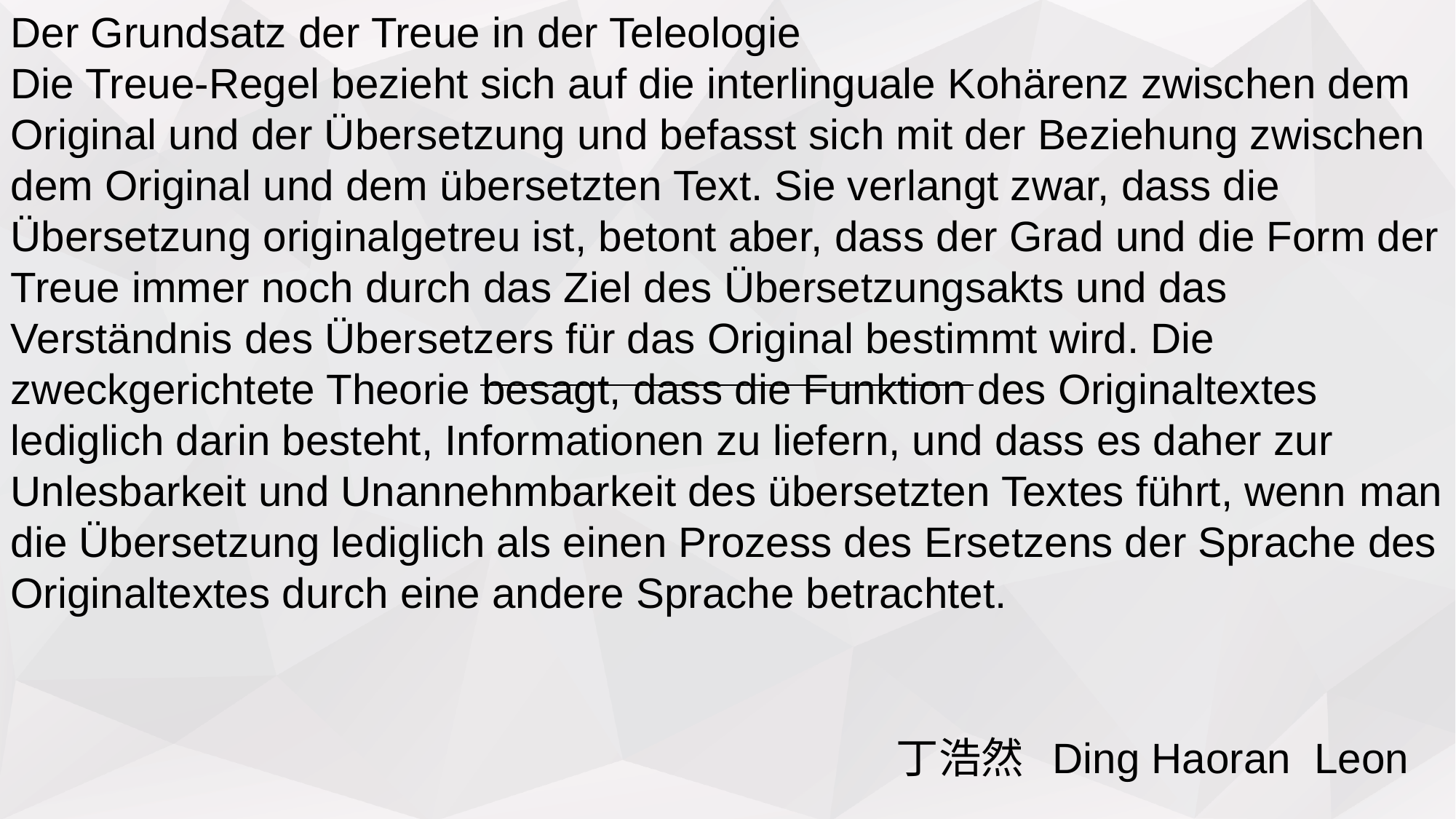

Der Grundsatz der Treue in der Teleologie
Die Treue-Regel bezieht sich auf die interlinguale Kohärenz zwischen dem Original und der Übersetzung und befasst sich mit der Beziehung zwischen dem Original und dem übersetzten Text. Sie verlangt zwar, dass die Übersetzung originalgetreu ist, betont aber, dass der Grad und die Form der Treue immer noch durch das Ziel des Übersetzungsakts und das Verständnis des Übersetzers für das Original bestimmt wird. Die zweckgerichtete Theorie besagt, dass die Funktion des Originaltextes lediglich darin besteht, Informationen zu liefern, und dass es daher zur Unlesbarkeit und Unannehmbarkeit des übersetzten Textes führt, wenn man die Übersetzung lediglich als einen Prozess des Ersetzens der Sprache des Originaltextes durch eine andere Sprache betrachtet.

丁浩然  Ding Haoran  Leon